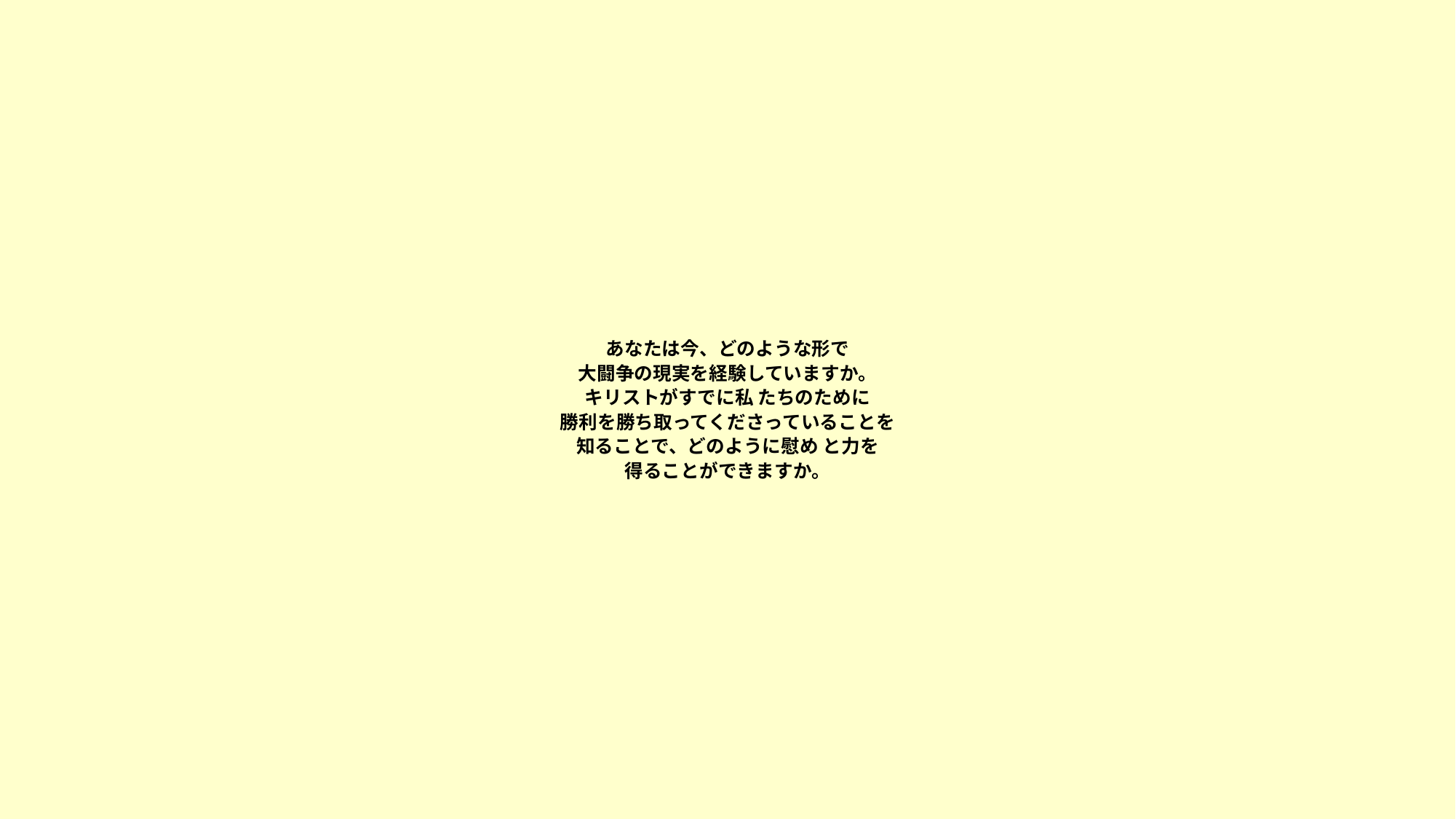

# あなたは今、どのような形で 大闘争の現実を経験していますか。 キリストがすでに私 たちのために 勝利を勝ち取ってくださっていることを 知ることで、どのように慰め と力を 得ることができますか。